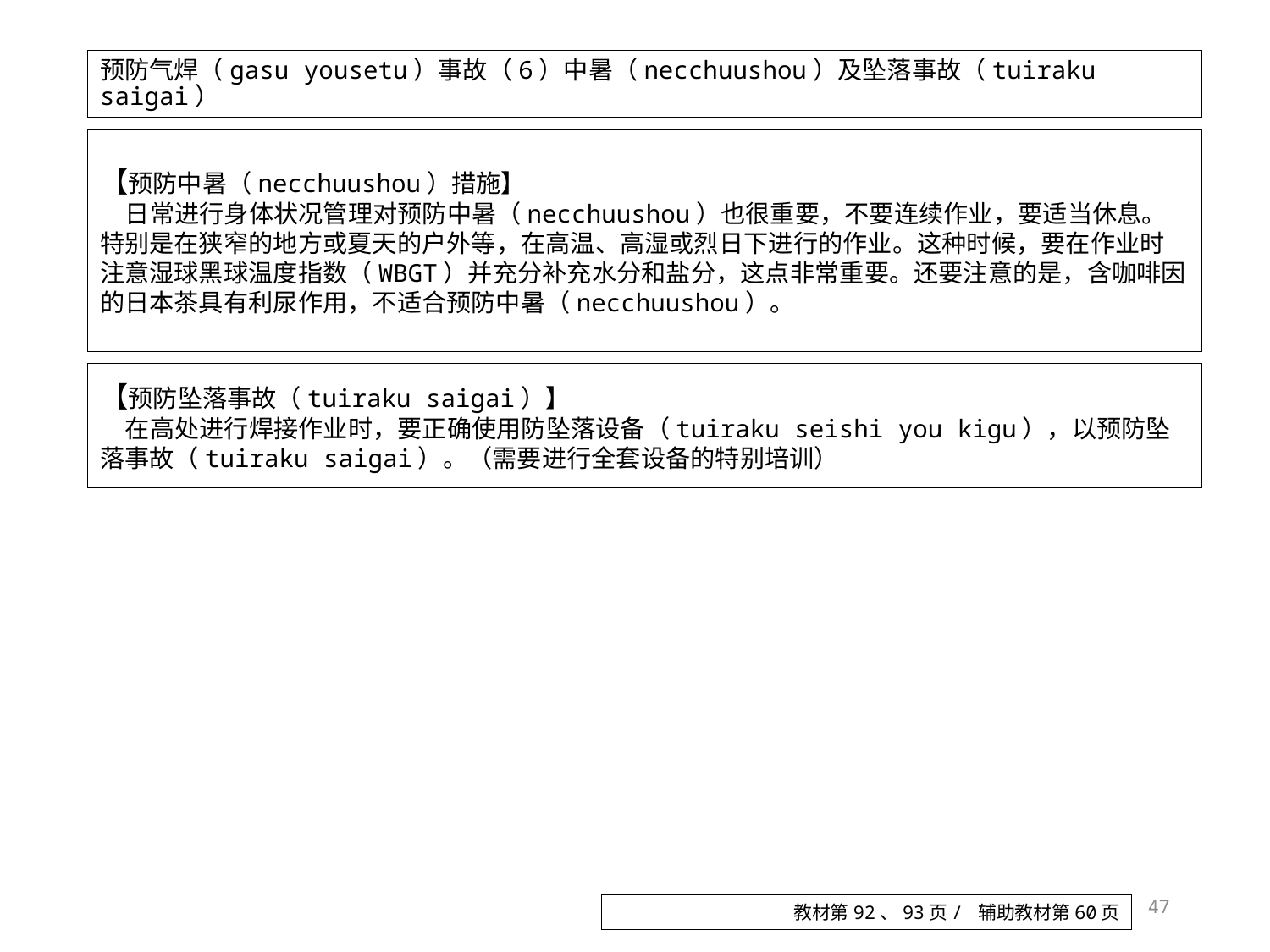

# 预防气焊（gasu yousetu）事故（6）中暑（necchuushou）及坠落事故（tuiraku saigai）
【预防中暑（necchuushou）措施】
日常进行身体状况管理对预防中暑（necchuushou）也很重要，不要连续作业，要适当休息。特别是在狭窄的地方或夏天的户外等，在高温、高湿或烈日下进行的作业。这种时候，要在作业时注意湿球黑球温度指数（WBGT）并充分补充水分和盐分，这点非常重要。还要注意的是，含咖啡因的日本茶具有利尿作用，不适合预防中暑（necchuushou）。
【预防坠落事故（tuiraku saigai）】
在高处进行焊接作业时，要正确使用防坠落设备（tuiraku seishi you kigu），以预防坠落事故（tuiraku saigai）。（需要进行全套设备的特别培训）
47
教材第92、93页/ 辅助教材第60页